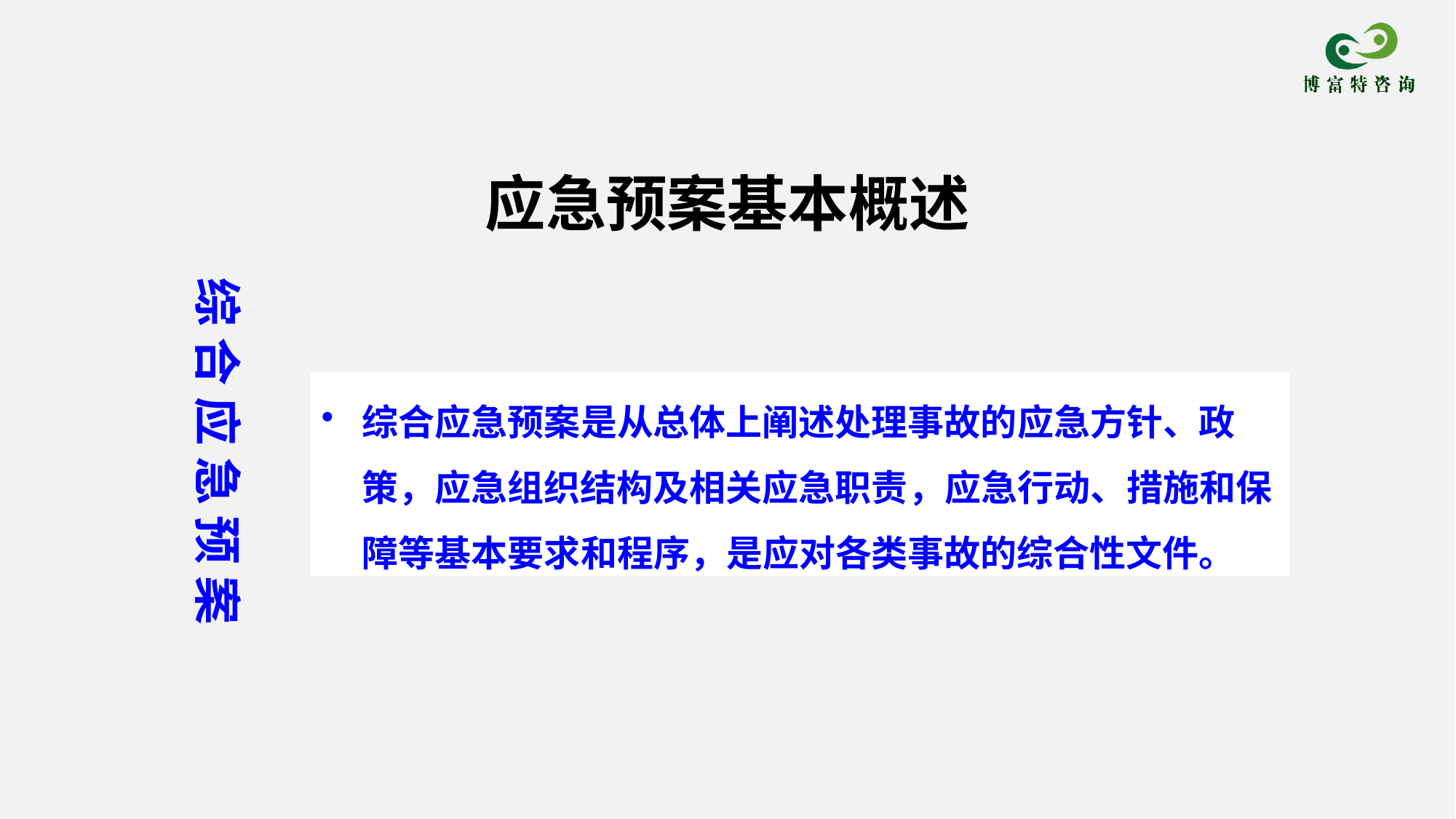

应急预案基本概述
综 合 应 急 预 案
综合应急预案是从总体上阐述处理事故的应急方针、政策，应急组织结构及相关应急职责，应急行动、措施和保障等基本要求和程序，是应对各类事故的综合性文件。